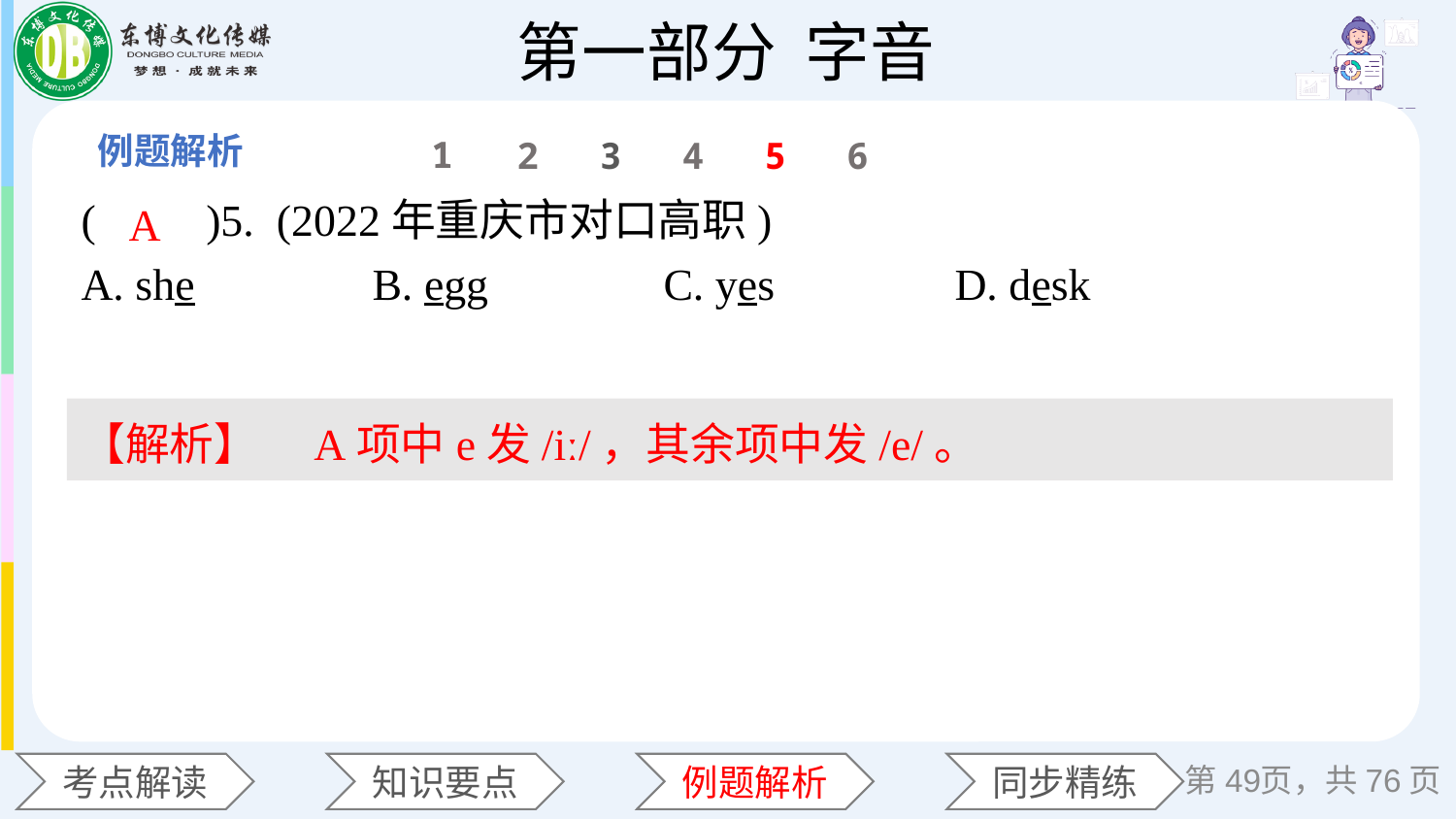

1
2
3
4
5
6
(　　)5.  (2022年重庆市对口高职)
A. she    	B. egg    	C. yes    	D. desk
A
【解析】　A项中e发/iː/，其余项中发/e/。

第49页，共76页